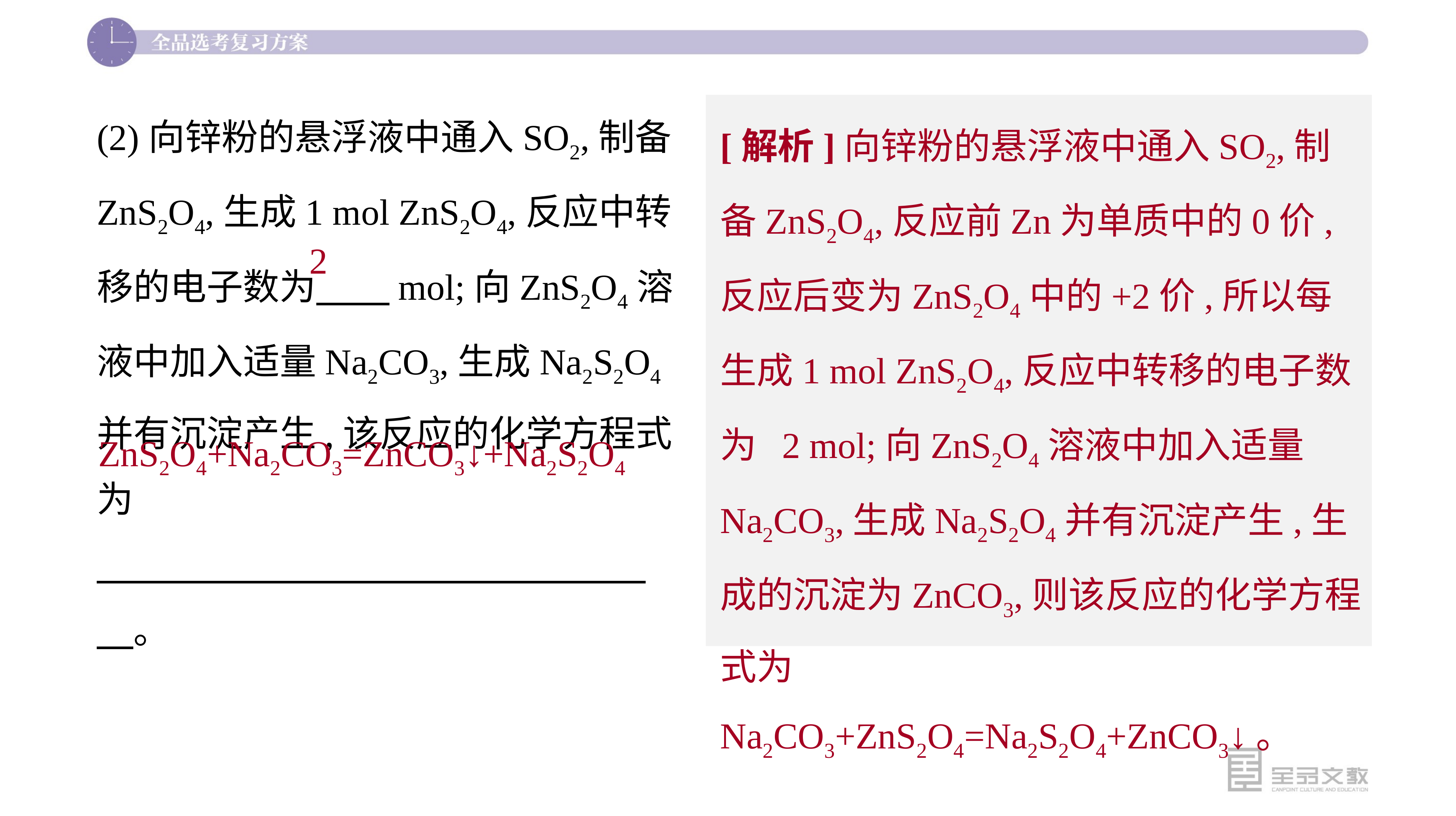

(2)向锌粉的悬浮液中通入SO2,制备ZnS2O4,生成1 mol ZnS2O4,反应中转移的电子数为　　mol;向ZnS2O4溶液中加入适量Na2CO3,生成Na2S2O4并有沉淀产生,该反应的化学方程式为
　　　　　　　　　　　　　　　　。

[解析]向锌粉的悬浮液中通入SO2,制备ZnS2O4,反应前Zn为单质中的0价,反应后变为ZnS2O4中的+2价,所以每生成1 mol ZnS2O4,反应中转移的电子数为  2 mol;向ZnS2O4溶液中加入适量Na2CO3,生成Na2S2O4并有沉淀产生,生成的沉淀为ZnCO3,则该反应的化学方程式为Na2CO3+ZnS2O4=Na2S2O4+ZnCO3↓。
2
ZnS2O4+Na2CO3=ZnCO3↓+Na2S2O4